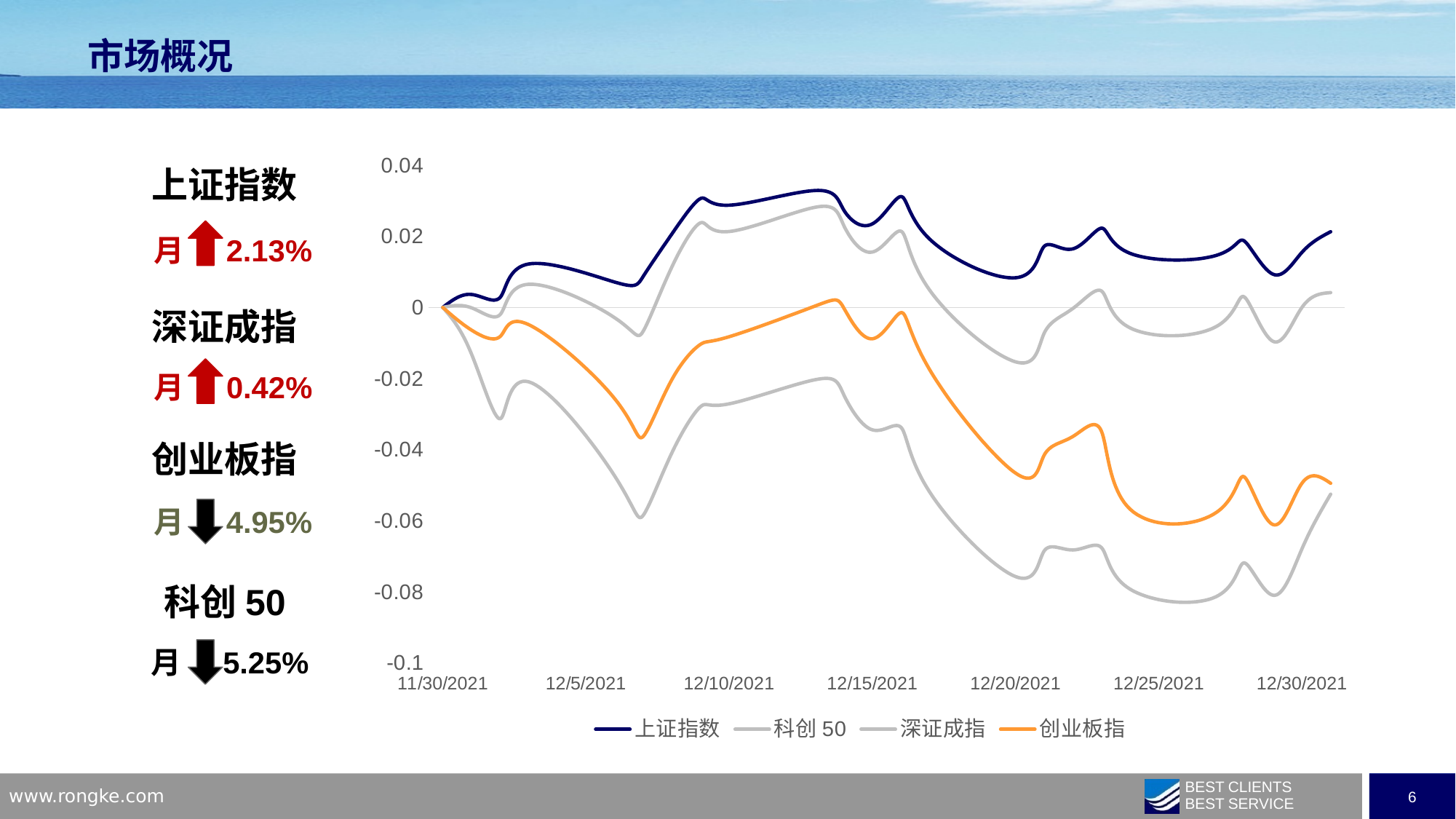

市场概况

### Chart

| Category | 上证指数 | 科创50 | 深证成指 | 创业板指 |
|---|---|---|---|---|
| 44530 | 0.0 | 0.0 | 0.0 | 0.0 |
| 44531 | 0.0036471693043482745 | -0.013030989971016704 | -0.00010053573278523409 | -0.006358349654361883 |
| 44532 | 0.002791502491997999 | -0.03131557635634952 | -0.002039351287625113 | -0.008204216933060171 |
| 44533 | 0.012218400178322097 | -0.02092480183645473 | 0.006509903286720409 | -0.00484238352032218 |
| 44536 | 0.007132352561551203 | -0.04739539784466207 | -0.0028912184311715716 | -0.025648869951263698 |
| 44537 | 0.008754766424706073 | -0.05846387871245151 | -0.006661893038577338 | -0.03627659584815457 |
| 44538 | 0.02067413918150951 | -0.04088810228602047 | 0.011403955723887638 | -0.020279479937107103 |
| 44539 | 0.030627793157987693 | -0.02791233985960273 | 0.023800136612347034 | -0.010377038788787929 |
| 44540 | 0.028749703413733174 | -0.027112387511147973 | 0.02134581437201266 | -0.008237687652731585 |
| 44543 | 0.03288398128874559 | -0.020333291116449548 | 0.02816699656355026 | 0.0003916360276081665 |
| 44544 | 0.027396518049168206 | -0.024559994020517117 | 0.02304994742268418 | -0.0001525063304002039 |
| 44545 | 0.023497685336393292 | -0.03443312042606661 | 0.01557698954098563 | -0.008821079435858747 |
| 44546 | 0.031181907216367488 | -0.03373555926765959 | 0.021429946728430238 | -0.0014714243301694463 |
| 44547 | 0.01921402001724415 | -0.051943369201421175 | 0.004854027387785509 | -0.017522980223725226 |
| 44550 | 0.008337721799949183 | -0.07573065194456174 | -0.01531190638296398 | -0.04662628591215123 |
| 44551 | 0.01718289512642257 | -0.06848445927388724 | -0.007214964604933649 | -0.04152766543790021 |
| 44552 | 0.016479365564656456 | -0.06822668555651978 | -0.00029754521681590873 | -0.0363010552202222 |
| 44553 | 0.022293606823470702 | -0.06759085727311864 | 0.004608983789273768 | -0.03486942385677316 |
| 44554 | 0.015198657241452418 | -0.07927199118473516 | -0.005772352874893416 | -0.05678196023186444 |
| 44557 | 0.014615193208135091 | -0.08136887601917686 | -0.0054129519924336345 | -0.057724489976320514 |
| 44558 | 0.018582041541606475 | -0.07189311687930622 | 0.0028477329249707584 | -0.047784000915896185 |
| 44559 | 0.009291259274423647 | -0.08097699762602883 | -0.009591331944969195 | -0.06113283910716594 |
| 44560 | 0.015517157782098057 | -0.06786733381540544 | 3.358400377884152e-05 | -0.04943307752739834 |
| 44561 | 0.02129365935038563 | -0.052529729868187824 | 0.004164098809451566 | -0.04946803583461068 |
上证指数

  月     2.13%
深证成指

  月     0.42%
创业板指
  月     4.95%

科创50
月     5.25%